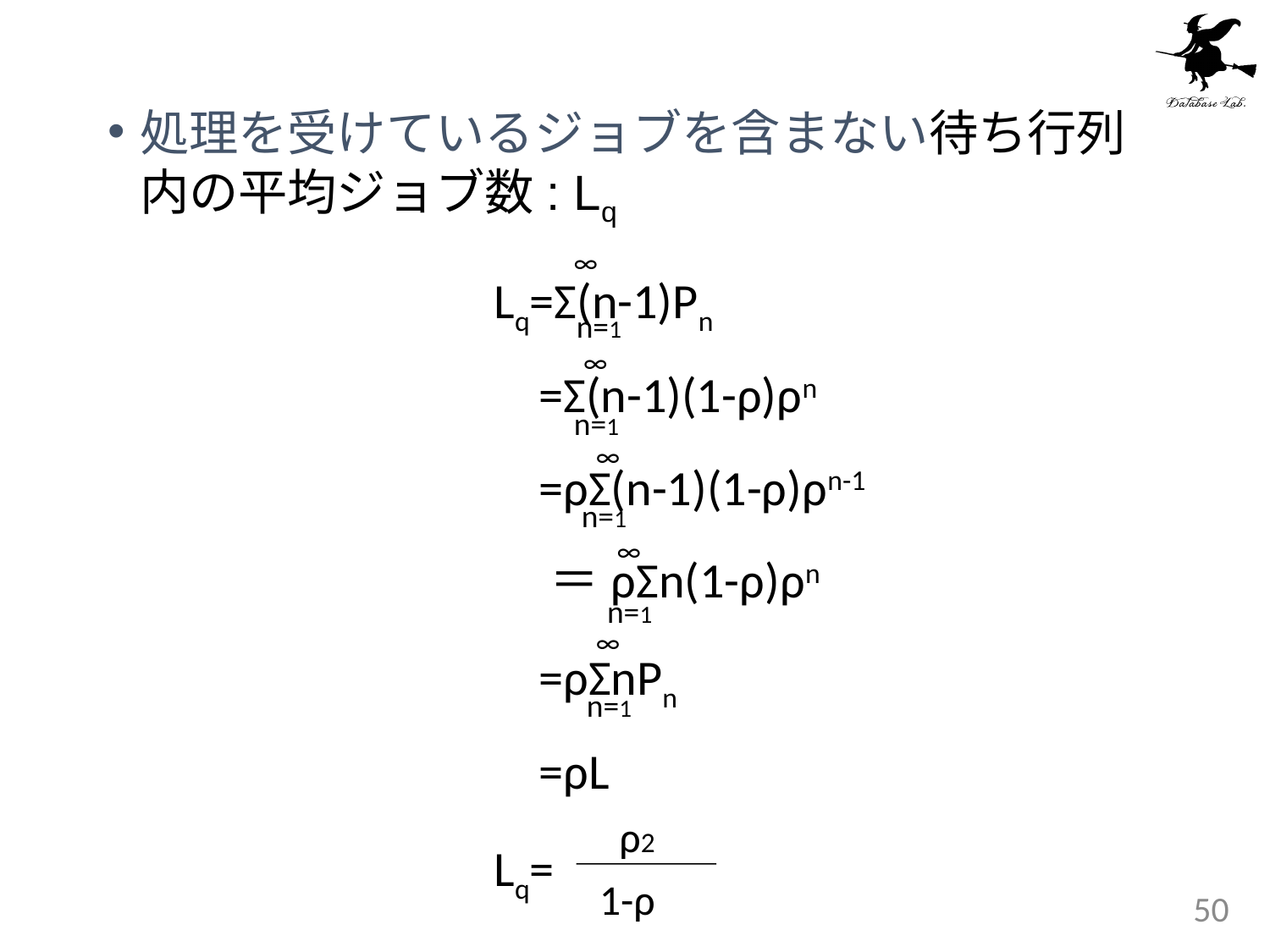

処理を受けているジョブを含まない待ち行列内の平均ジョブ数: Lq
∞
Lq=Σ(n-1)Pn

    =Σ(n-1)(1-ρ)ρn

    =ρΣ(n-1)(1-ρ)ρn-1

    ＝ρΣn(1-ρ)ρn

    =ρΣnPn

    =ρL

Lq=
n=1
∞
n=1
∞
n=1
∞
n=1
∞
n=1
ρ2

1-ρ
50